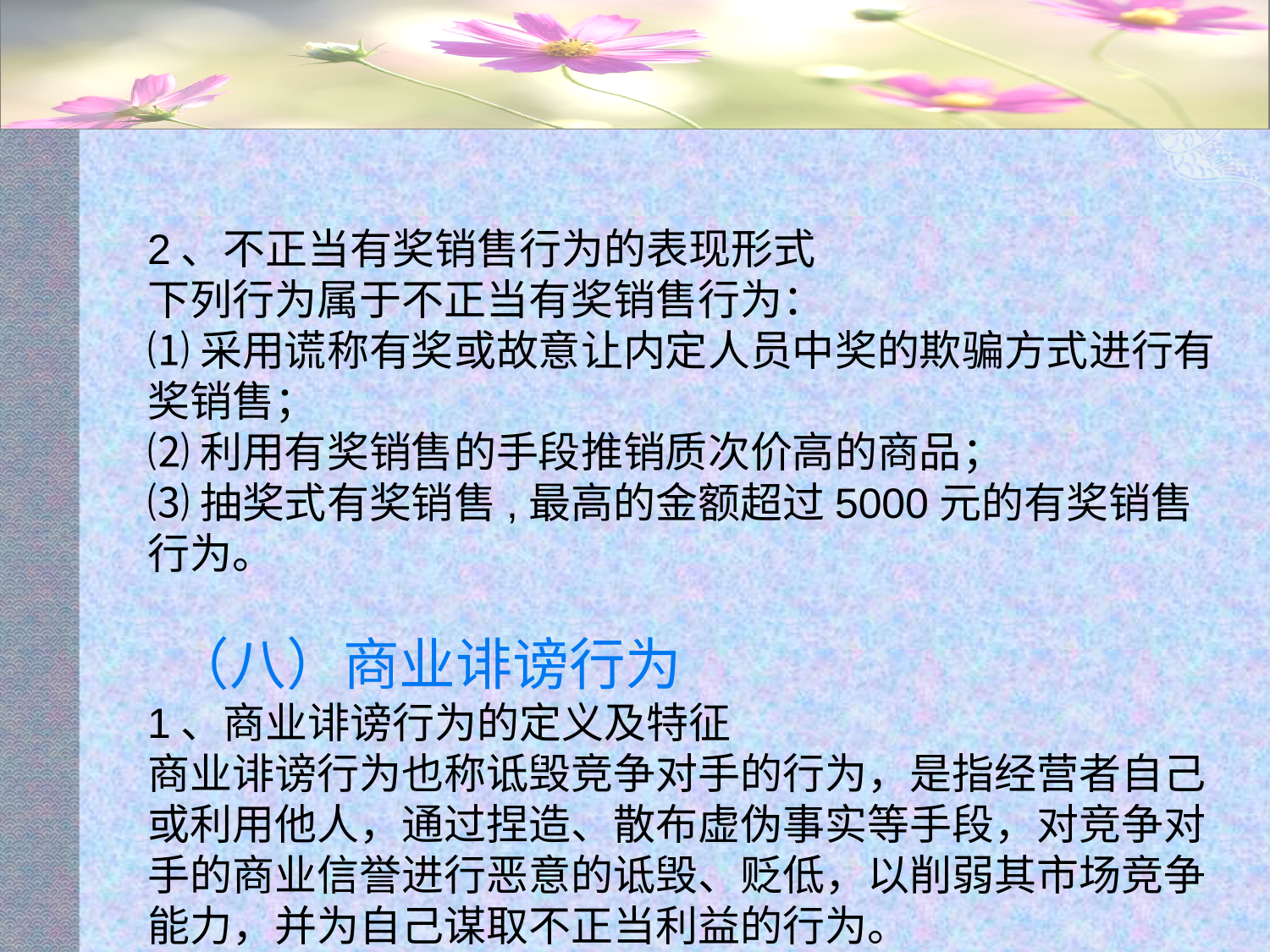

#
2、不正当有奖销售行为的表现形式
下列行为属于不正当有奖销售行为：
⑴采用谎称有奖或故意让内定人员中奖的欺骗方式进行有奖销售；
⑵利用有奖销售的手段推销质次价高的商品；
⑶抽奖式有奖销售,最高的金额超过5000元的有奖销售行为。

 （八）商业诽谤行为
1、商业诽谤行为的定义及特征
商业诽谤行为也称诋毁竞争对手的行为，是指经营者自己或利用他人，通过捏造、散布虚伪事实等手段，对竞争对手的商业信誉进行恶意的诋毁、贬低，以削弱其市场竞争能力，并为自己谋取不正当利益的行为。